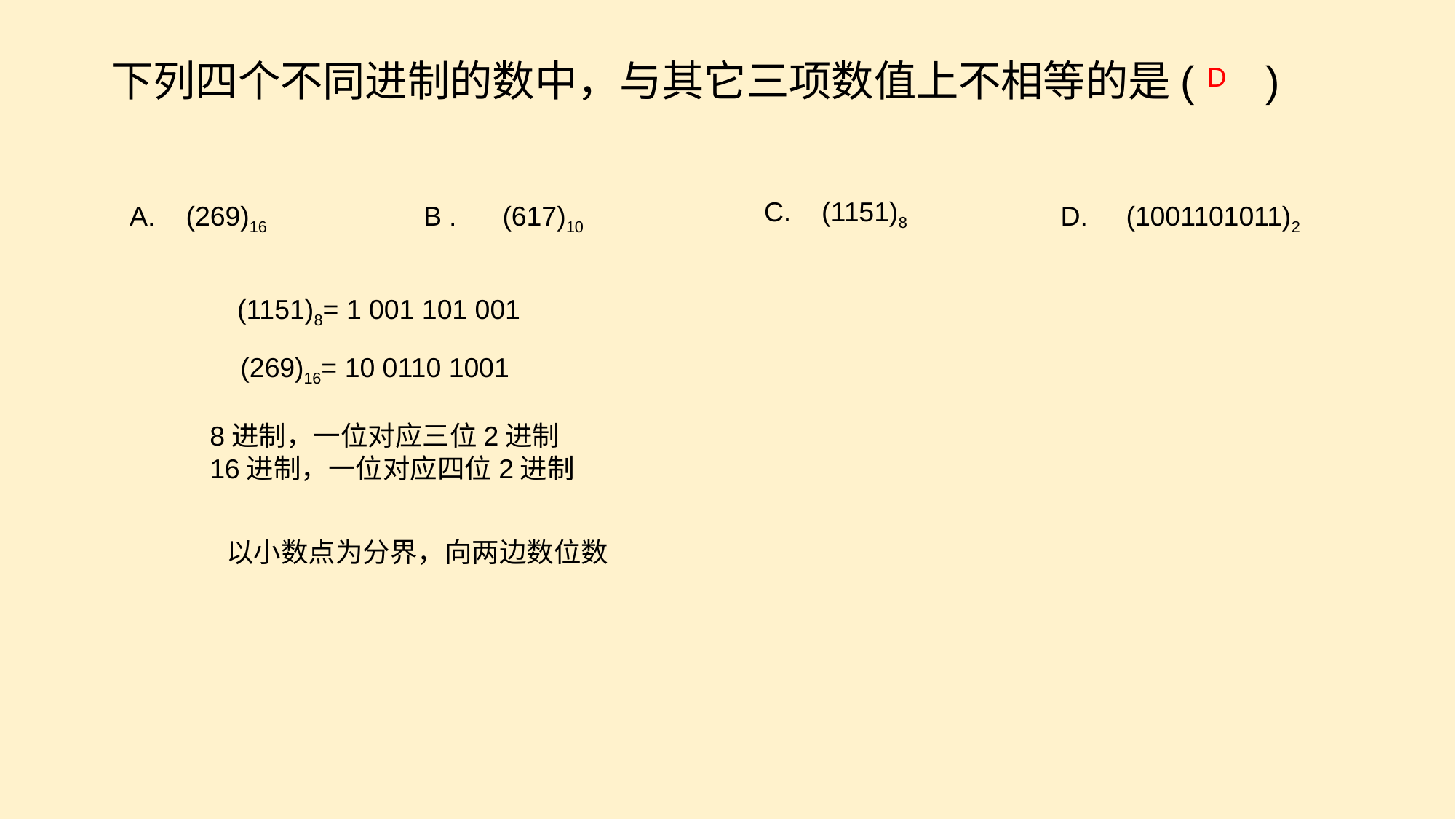

下列四个不同进制的数中，与其它三项数值上不相等的是(      )
D
C.    (1151)8
A.    (269)16
B .      (617)10
D.     (1001101011)2
  (1151)8= 1 001 101 001
 (269)16= 10 0110 1001
8进制，一位对应三位2进制
16进制，一位对应四位2进制
以小数点为分界，向两边数位数